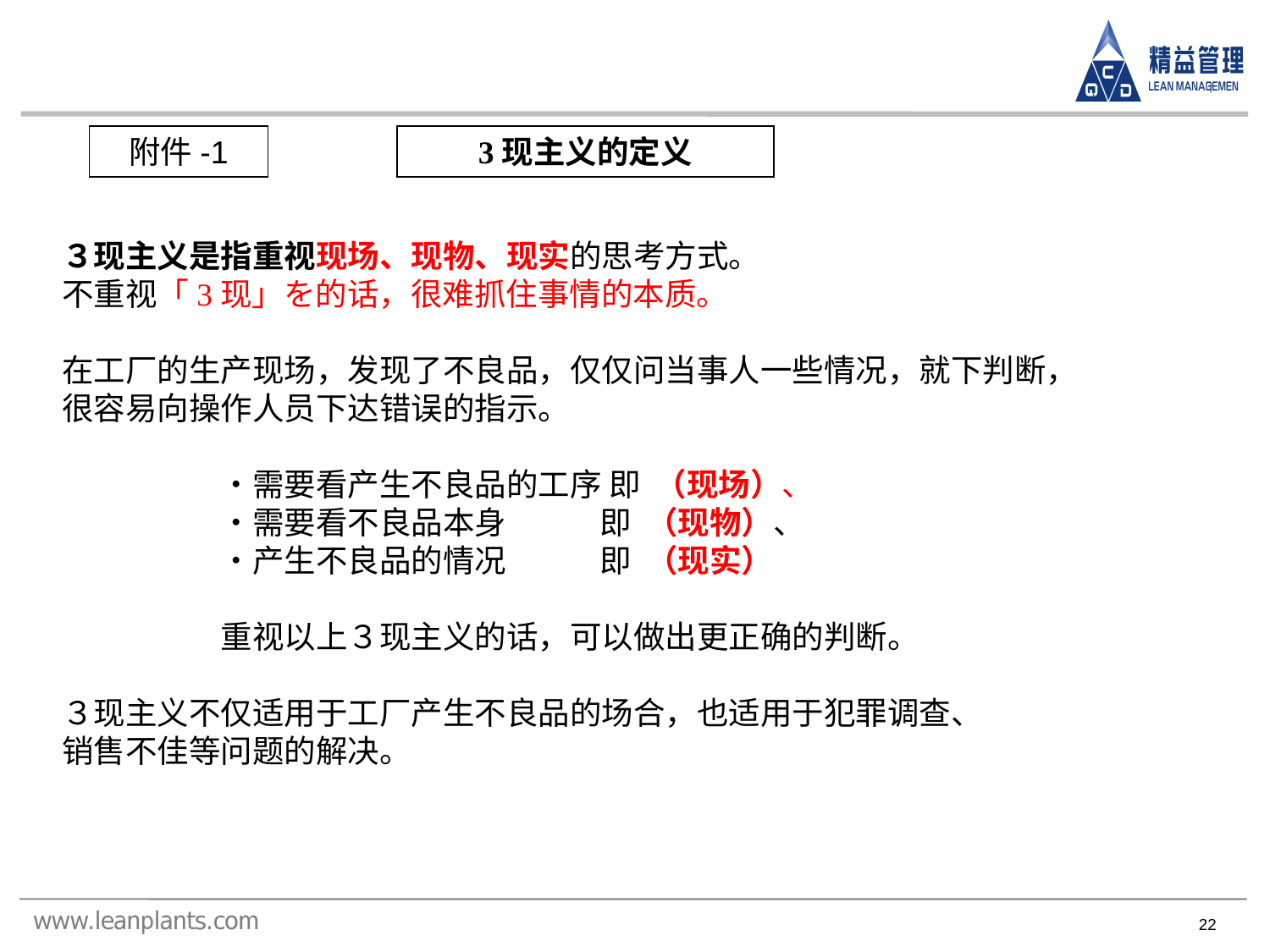

附件-1
3现主义的定义
３现主义是指重视现场、现物、现实的思考方式。
不重视「3现」を的话，很难抓住事情的本质。
在工厂的生产现场，发现了不良品，仅仅问当事人一些情况，就下判断，
很容易向操作人员下达错误的指示。

　　　　　・需要看产生不良品的工序 即  （现场）、
　　　　　・需要看不良品本身             即  （现物）、
　　　　　・产生不良品的情况             即  （现实）

　　　　　重视以上３现主义的话，可以做出更正确的判断。
３现主义不仅适用于工厂产生不良品的场合，也适用于犯罪调查、
销售不佳等问题的解决。